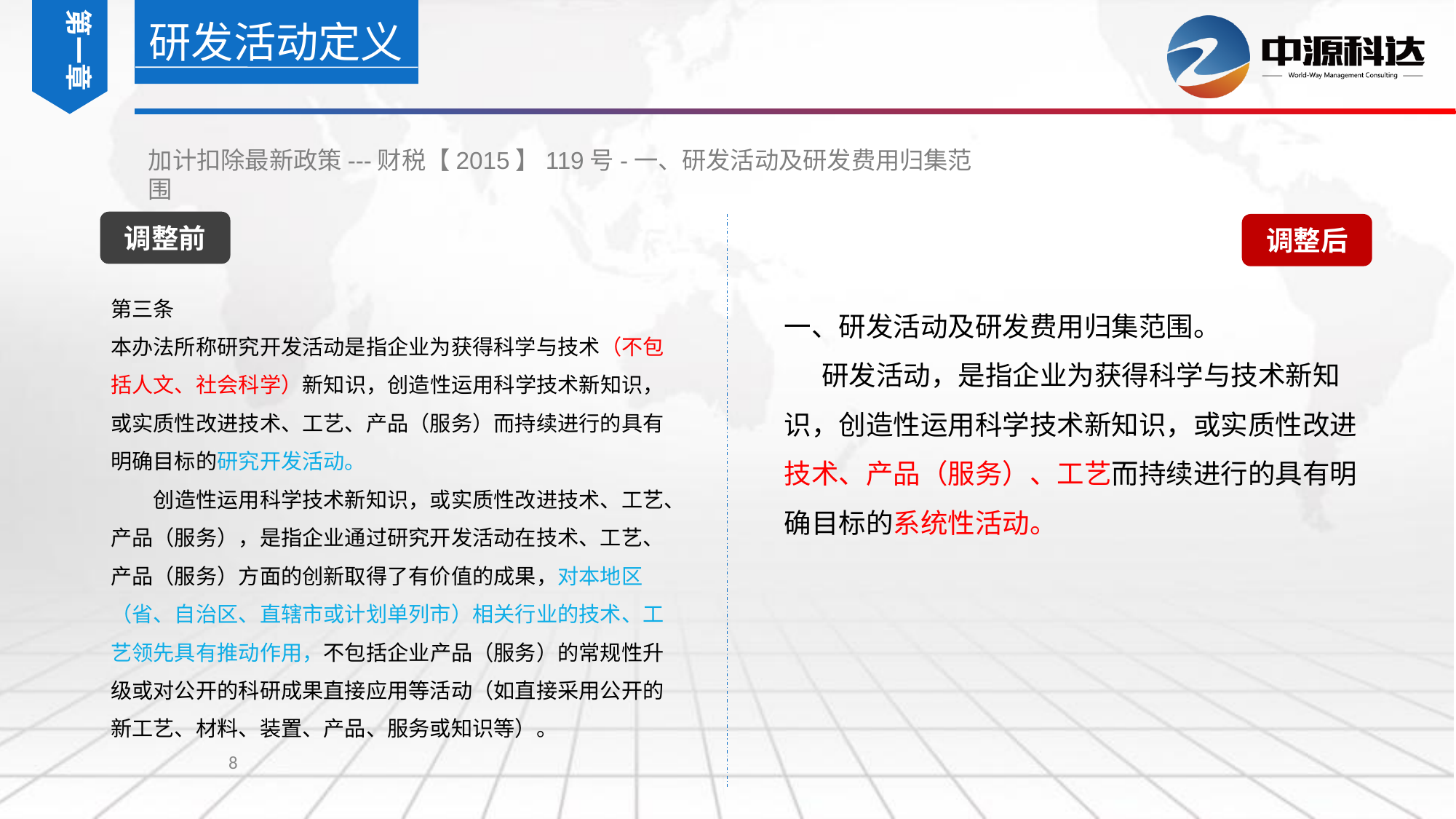

第一章
研发活动定义
加计扣除最新政策---财税【2015】119号-一、研发活动及研发费用归集范围
调整前
调整后
第三条
本办法所称研究开发活动是指企业为获得科学与技术（不包括人文、社会科学）新知识，创造性运用科学技术新知识，或实质性改进技术、工艺、产品（服务）而持续进行的具有明确目标的研究开发活动。
　　创造性运用科学技术新知识，或实质性改进技术、工艺、产品（服务），是指企业通过研究开发活动在技术、工艺、产品（服务）方面的创新取得了有价值的成果，对本地区（省、自治区、直辖市或计划单列市）相关行业的技术、工艺领先具有推动作用，不包括企业产品（服务）的常规性升级或对公开的科研成果直接应用等活动（如直接采用公开的新工艺、材料、装置、产品、服务或知识等）。
一、研发活动及研发费用归集范围。
     研发活动，是指企业为获得科学与技术新知识，创造性运用科学技术新知识，或实质性改进技术、产品（服务）、工艺而持续进行的具有明确目标的系统性活动。
8